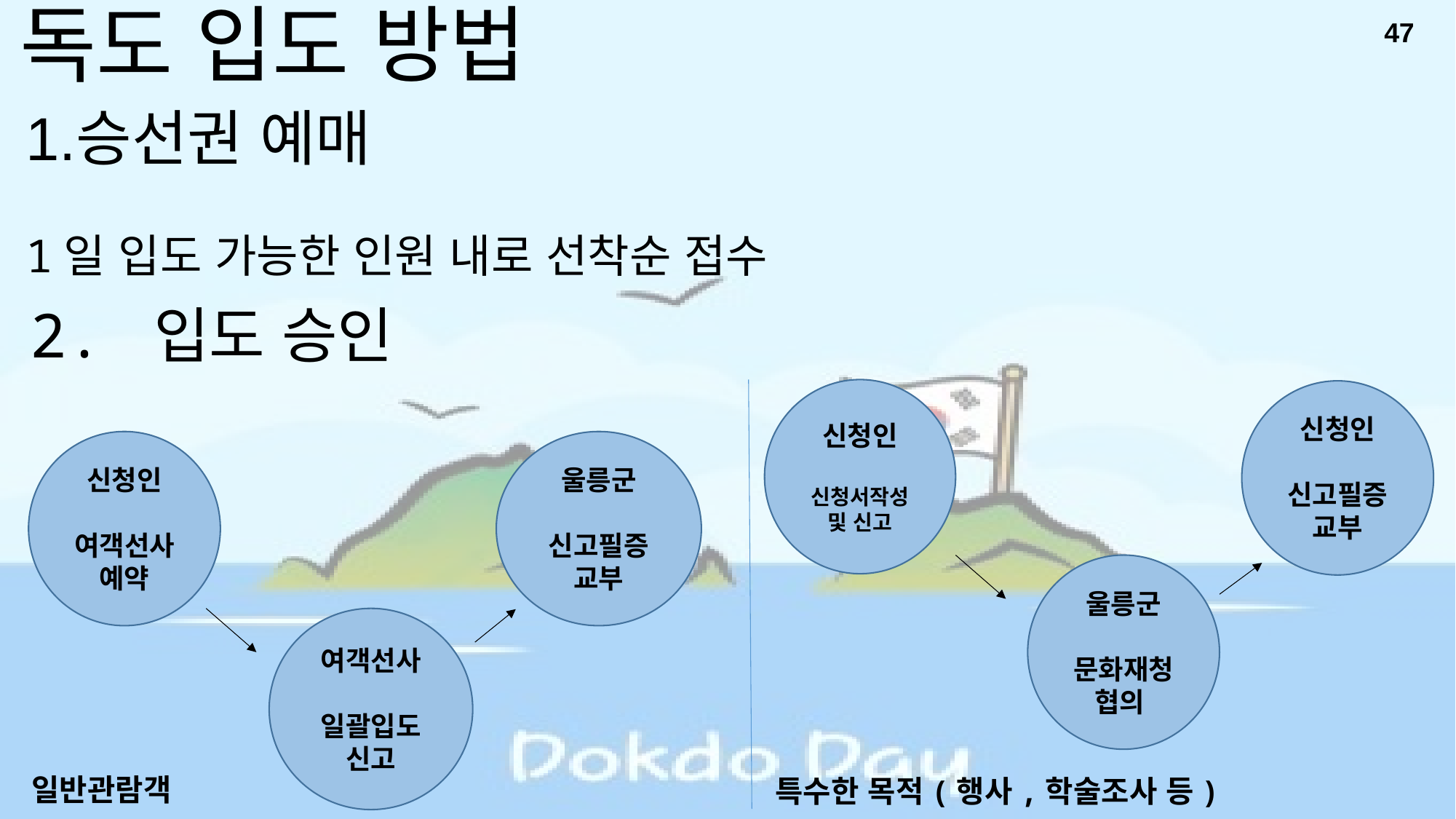

독도 입도 방법
47

승선권 예매

1일 입도 가능한 인원 내로 선착순 접수
2. 입도 승인

신청인

신청서작성 및 신고
신청인

신고필증교부
신청인

여객선사 예약
울릉군

신고필증교부
울릉군

문화재청 협의
여객선사

일괄입도신고
일반관람객

특수한 목적(행사,학술조사 등)